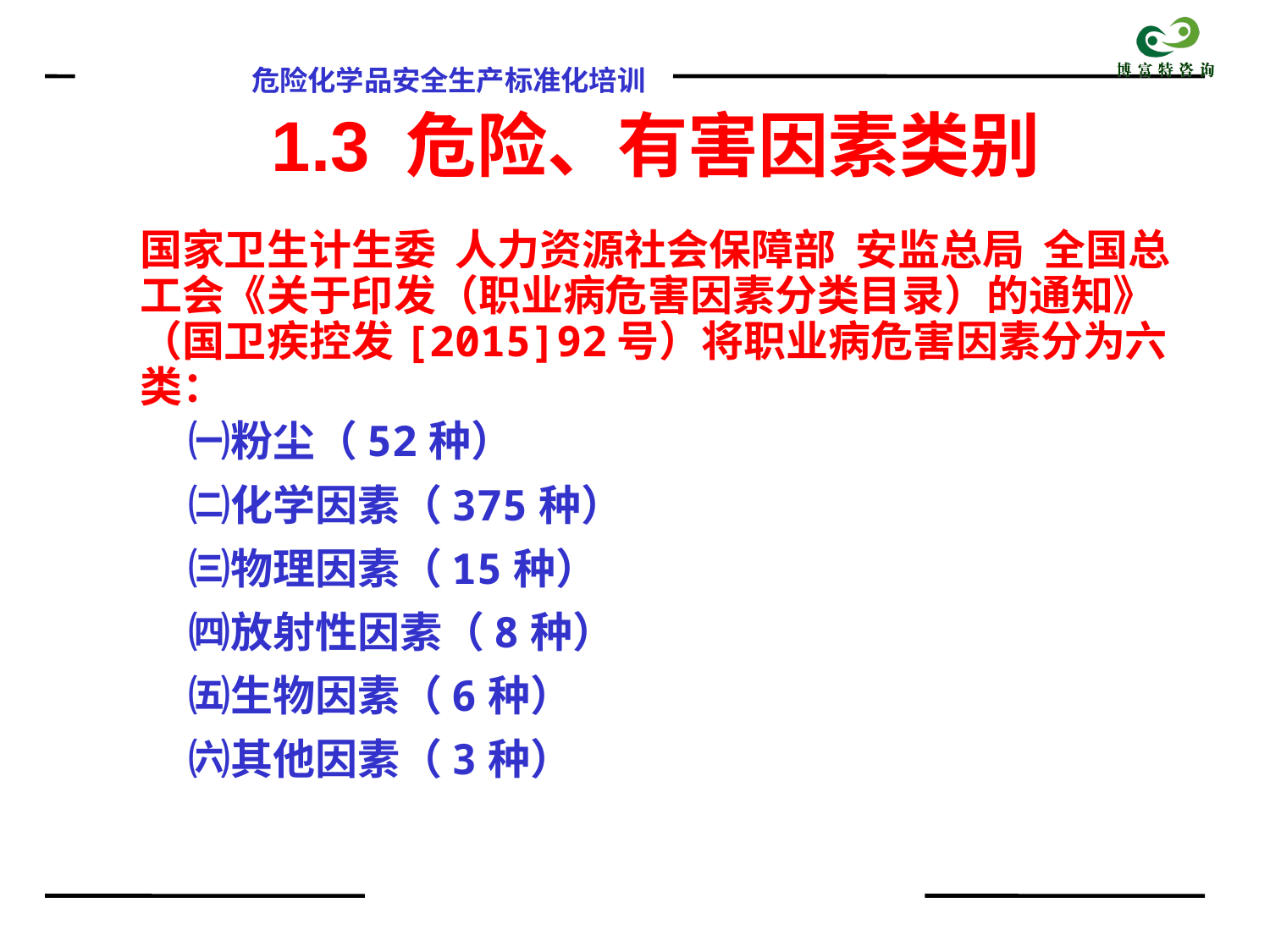

# 1.3 危险、有害因素类别
国家卫生计生委  人力资源社会保障部  安监总局  全国总工会《关于印发（职业病危害因素分类目录）的通知》（国卫疾控发[2015]92号）将职业病危害因素分为六类：
    ㈠粉尘（52种）
    ㈡化学因素（375种）
    ㈢物理因素（15种）
    ㈣放射性因素（8种）
    ㈤生物因素（6种）
    ㈥其他因素（3种）